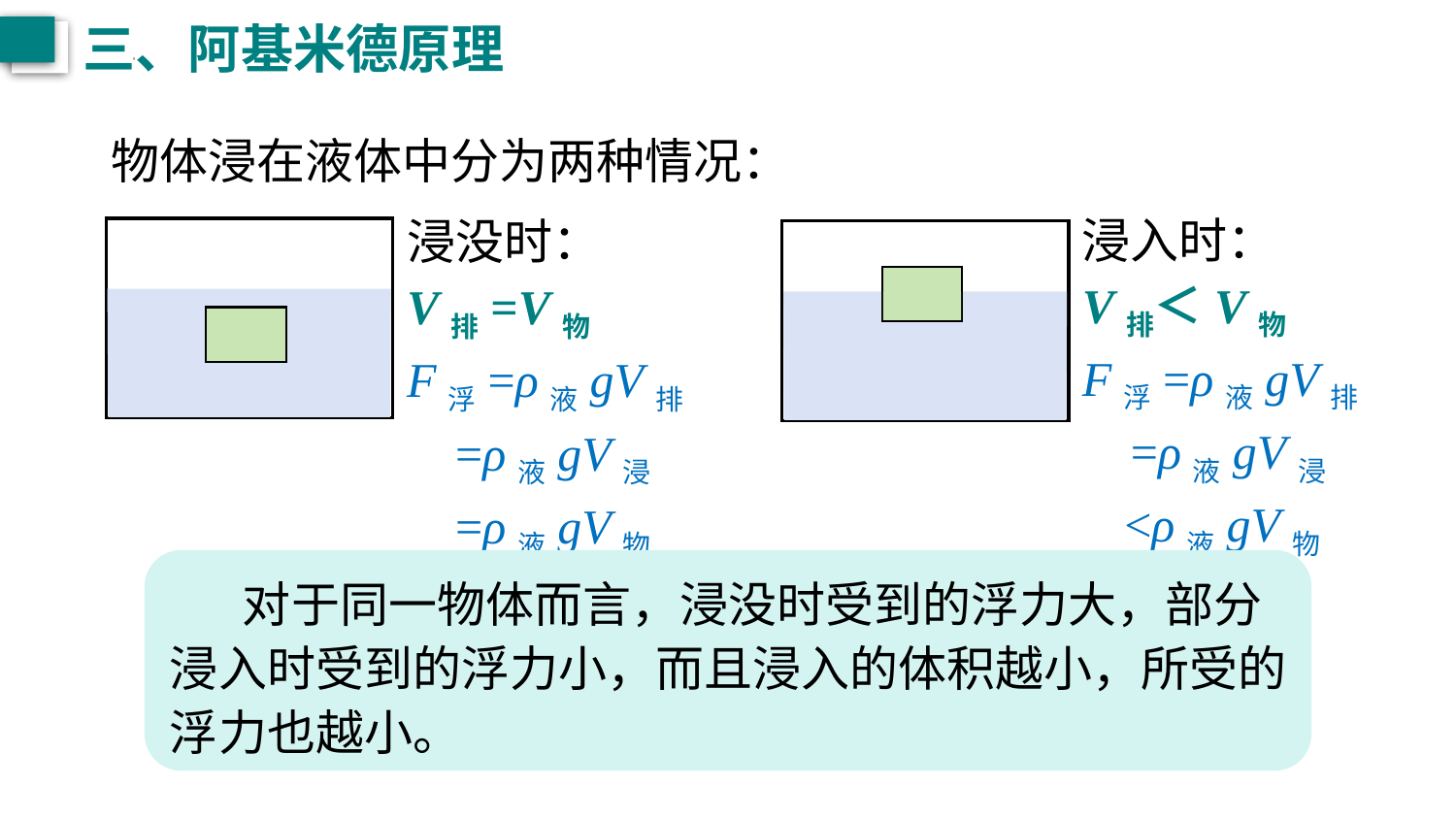

三、阿基米德原理

物体浸在液体中分为两种情况：
浸入时：
V排＜V物
F浮=ρ液gV排
    =ρ液gV浸
      <ρ液gV物
浸没时：
V排=V物
F浮=ρ液gV排
    =ρ液gV浸
    =ρ液gV物

对于同一物体而言，浸没时受到的浮力大，部分
浸入时受到的浮力小，而且浸入的体积越小，所受的
浮力也越小。